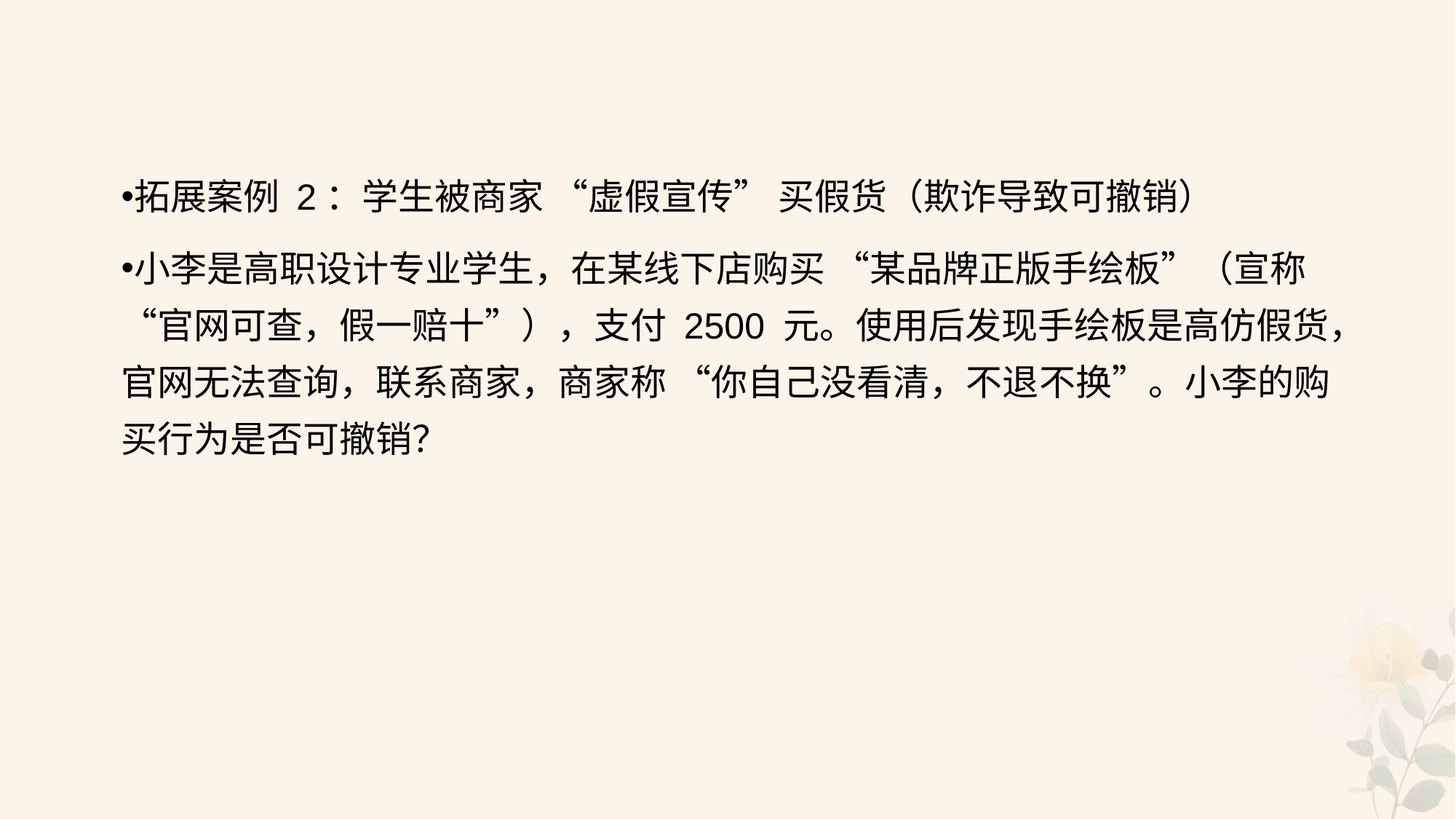

#
拓展案例 2：学生被商家 “虚假宣传” 买假货（欺诈导致可撤销）
小李是高职设计专业学生，在某线下店购买 “某品牌正版手绘板”（宣称 “官网可查，假一赔十”），支付 2500 元。使用后发现手绘板是高仿假货，官网无法查询，联系商家，商家称 “你自己没看清，不退不换”。小李的购买行为是否可撤销？